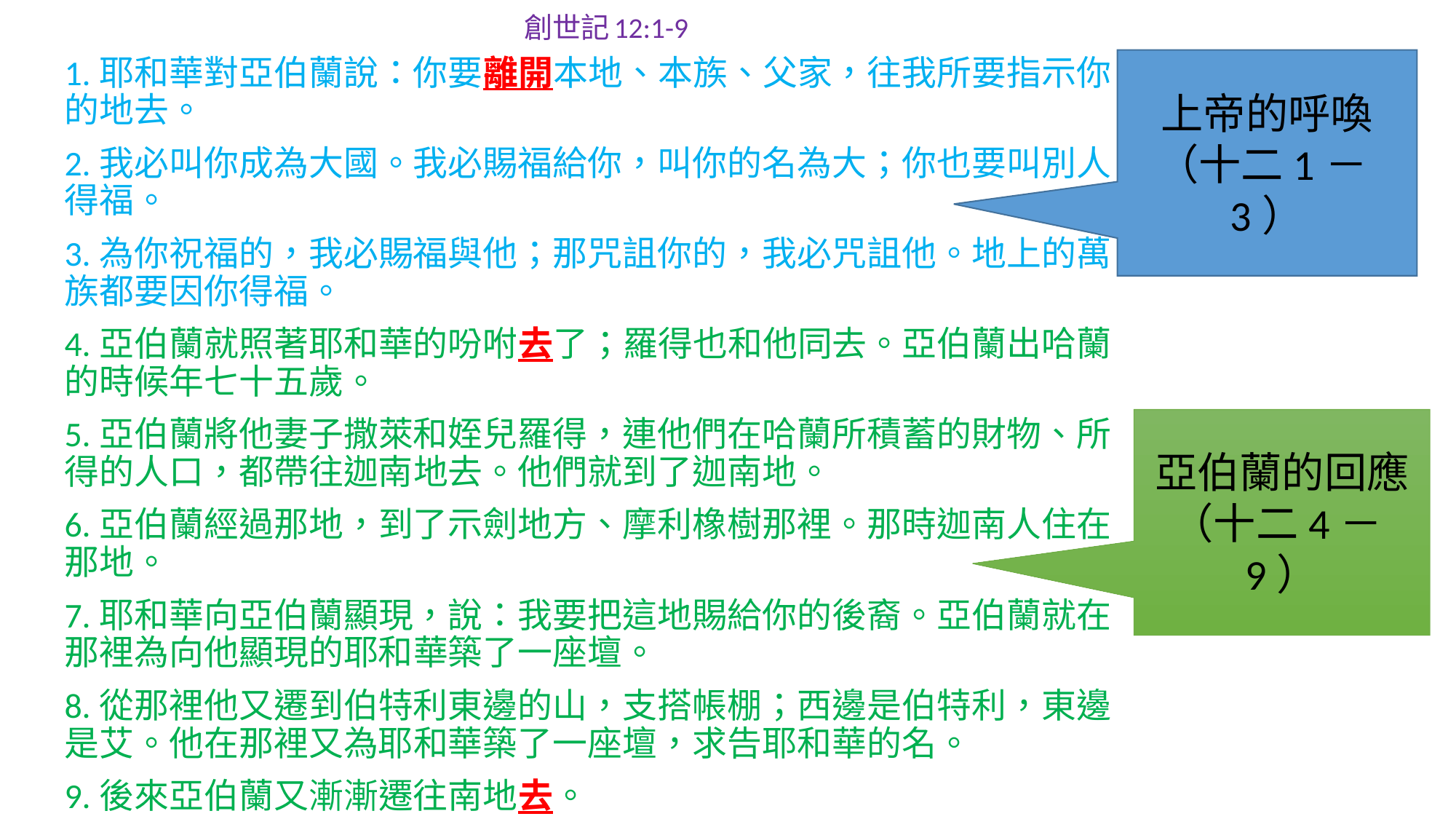

# 創世記12:1-9
1.耶和華對亞伯蘭說：你要離開本地、本族、父家，往我所要指示你的地去。
2.我必叫你成為大國。我必賜福給你，叫你的名為大；你也要叫別人得福。
3.為你祝福的，我必賜福與他；那咒詛你的，我必咒詛他。地上的萬族都要因你得福。
4.亞伯蘭就照著耶和華的吩咐去了；羅得也和他同去。亞伯蘭出哈蘭的時候年七十五歲。
5.亞伯蘭將他妻子撒萊和姪兒羅得，連他們在哈蘭所積蓄的財物、所得的人口，都帶往迦南地去。他們就到了迦南地。
6.亞伯蘭經過那地，到了示劍地方、摩利橡樹那裡。那時迦南人住在那地。
7.耶和華向亞伯蘭顯現，說：我要把這地賜給你的後裔。亞伯蘭就在那裡為向他顯現的耶和華築了一座壇。
8.從那裡他又遷到伯特利東邊的山，支搭帳棚；西邊是伯特利，東邊是艾。他在那裡又為耶和華築了一座壇，求告耶和華的名。
9.後來亞伯蘭又漸漸遷往南地去。
上帝的呼喚（十二1－3）
亞伯蘭的回應（十二4－9）